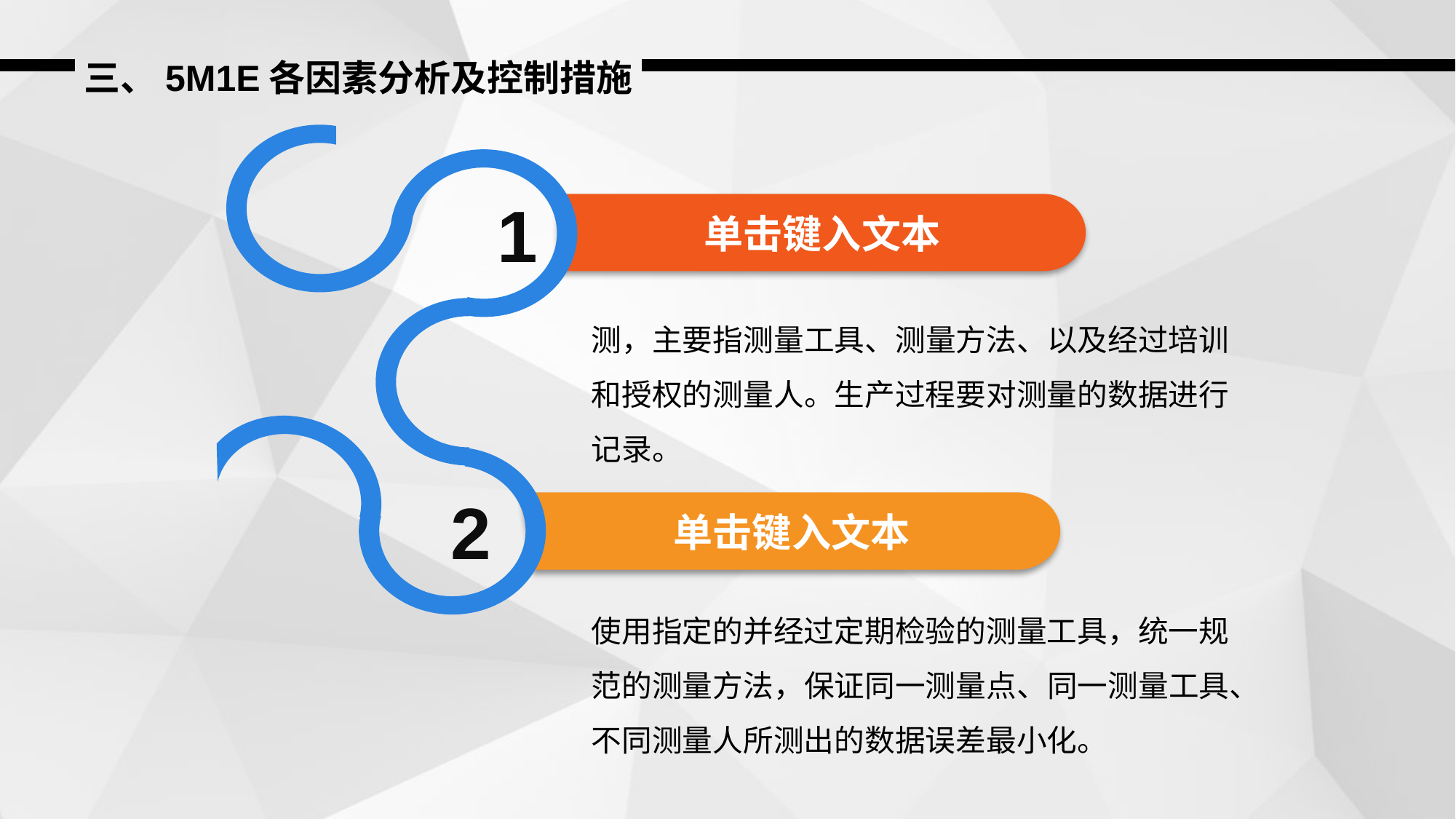

三、5M1E各因素分析及控制措施

1
单击键入文本
测，主要指测量工具、测量方法、以及经过培训和授权的测量人。生产过程要对测量的数据进行记录。
2
单击键入文本
使用指定的并经过定期检验的测量工具，统一规范的测量方法，保证同一测量点、同一测量工具、不同测量人所测出的数据误差最小化。